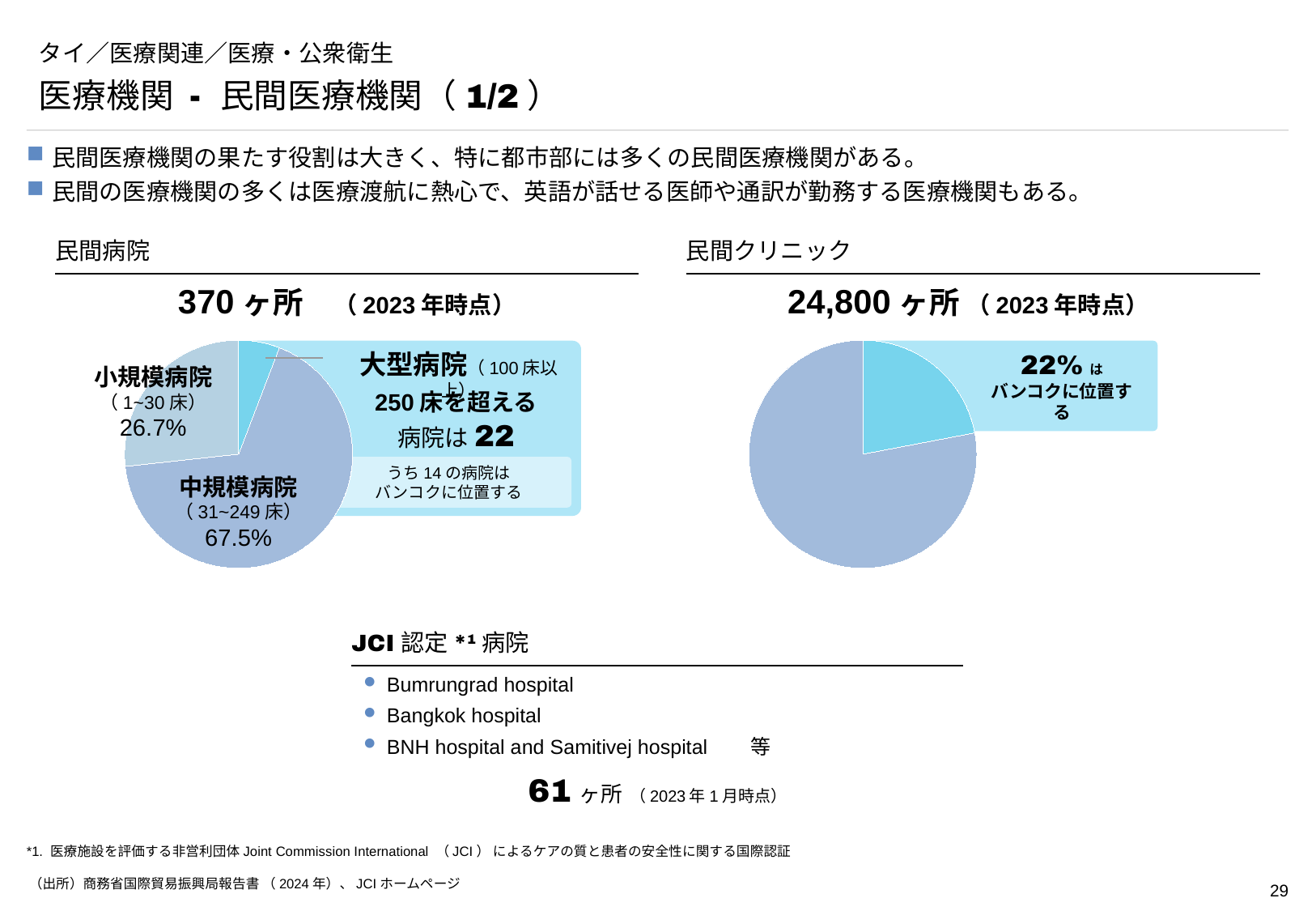

# タイ／医療関連／医療・公衆衛生
医療機関 - 民間医療機関（1/2）
民間医療機関の果たす役割は大きく、特に都市部には多くの民間医療機関がある。
民間の医療機関の多くは医療渡航に熱心で、英語が話せる医師や通訳が勤務する医療機関もある。
民間病院
民間クリニック
370ヶ所　（2023年時点）
24,800ヶ所 （2023年時点）

### Chart

| Category | 売上高 |
|---|---|
| 大規模病院 | 22.0 |
| 中規模病院 | 255.0 |
| 小規模病院 | 101.0 |

### Chart

| Category | 売上高 |
|---|---|
| 第 1 四半期 | 22.0 |
| 第 2 四半期 | 78.0 |

大型病院（100床以上）
22%は
バンコクに位置する
小規模病院
（1~30床）
26.7%
250床を超える
病院は22
うち14の病院は
バンコクに位置する
中規模病院
（31~249床）
67.5%
JCI認定*1病院
Bumrungrad hospital
Bangkok hospital
BNH hospital and Samitivej hospital	等
61ヶ所 （2023年1月時点）
*1. 医療施設を評価する非営利団体Joint Commission International （JCI） によるケアの質と患者の安全性に関する国際認証
（出所）商務省国際貿易振興局報告書 （2024年）、JCIホームページ